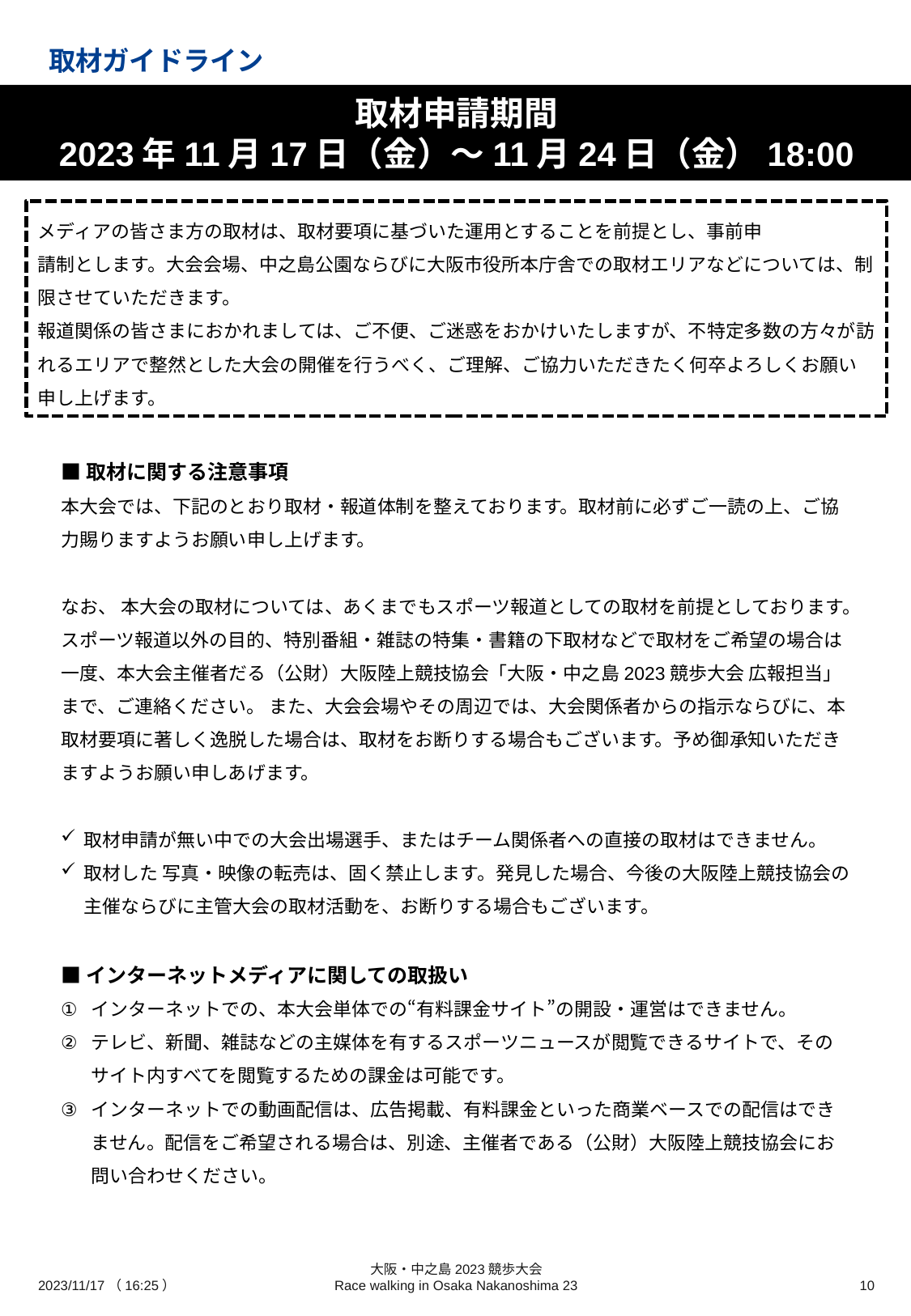

取材ガイドライン
取材申請期間
2023年11月17日（金）～11月24日（金）18:00
メディアの皆さま方の取材は、取材要項に基づいた運用とすることを前提とし、事前申
請制とします。大会会場、中之島公園ならびに大阪市役所本庁舎での取材エリアなどについては、制限させていただきます。
報道関係の皆さまにおかれましては、ご不便、ご迷惑をおかけいたしますが、不特定多数の方々が訪れるエリアで整然とした大会の開催を行うべく、ご理解、ご協力いただきたく何卒よろしくお願い申し上げます。
■取材に関する注意事項
本大会では、下記のとおり取材・報道体制を整えております。取材前に必ずご一読の上、ご協力賜りますようお願い申し上げます。

なお、 本大会の取材については、あくまでもスポーツ報道としての取材を前提としております。スポーツ報道以外の目的、特別番組・雑誌の特集・書籍の下取材などで取材をご希望の場合は一度、本大会主催者だる（公財）大阪陸上競技協会「大阪・中之島2023競歩大会 広報担当」まで、ご連絡ください。 また、大会会場やその周辺では、大会関係者からの指示ならびに、本取材要項に著しく逸脱した場合は、取材をお断りする場合もございます。予め御承知いただきますようお願い申しあげます。

取材申請が無い中での大会出場選手、またはチーム関係者への直接の取材はできません。
取材した 写真・映像の転売は、固く禁止します。発見した場合、今後の大阪陸上競技協会の主催ならびに主管大会の取材活動を、お断りする場合もございます。

■インターネットメディアに関しての取扱い
インターネットでの、本大会単体での“有料課金サイト”の開設・運営はできません。
テレビ、新聞、雑誌などの主媒体を有するスポーツニュースが閲覧できるサイトで、そのサイト内すべてを閲覧するための課金は可能です。
インターネットでの動画配信は、広告掲載、有料課金といった商業ベースでの配信はできません。配信をご希望される場合は、別途、主催者である（公財）大阪陸上競技協会にお問い合わせください。
2023/11/17（16:25）
大阪・中之島2023競歩大会
Race walking in Osaka Nakanoshima 23
10